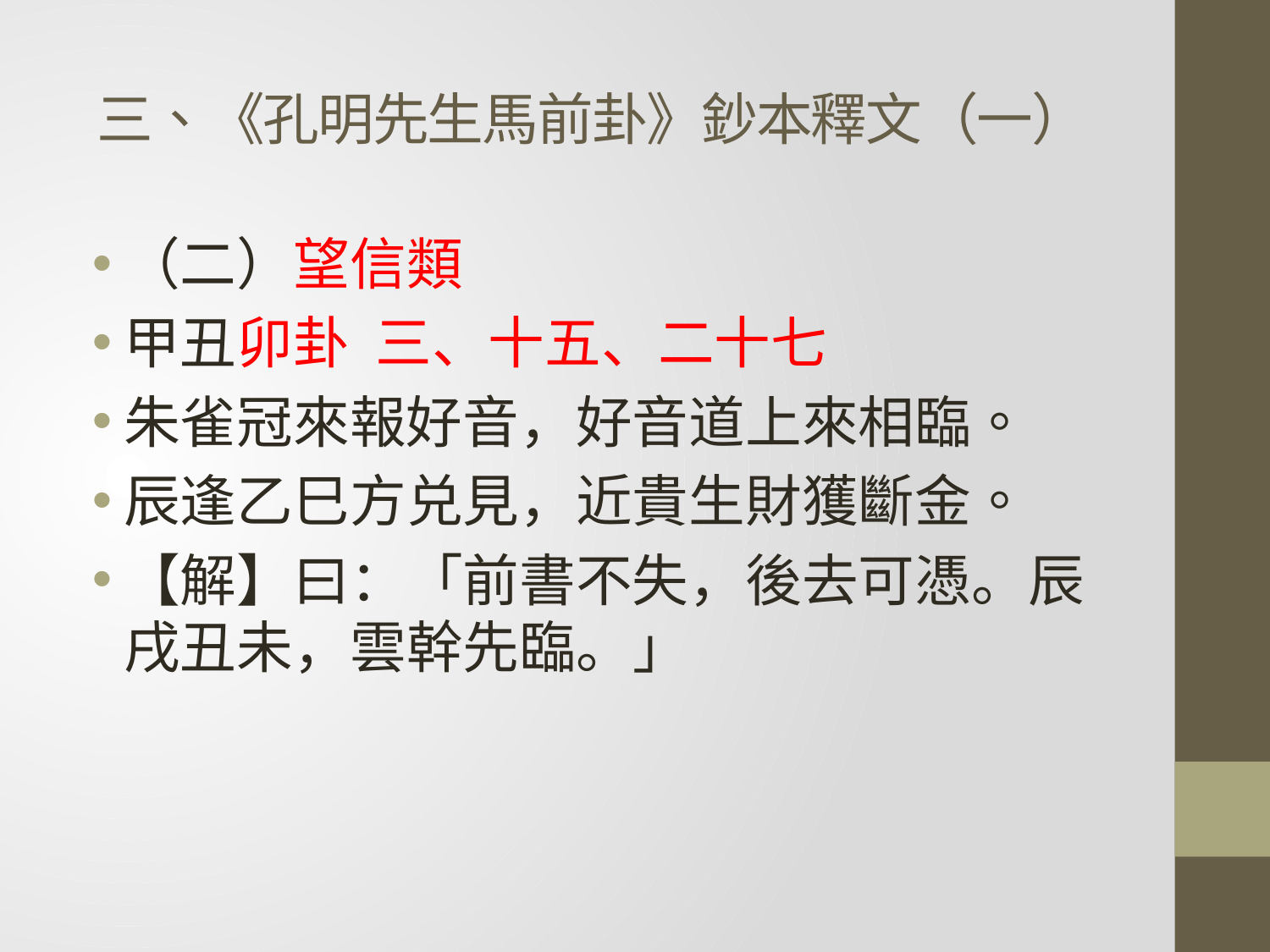

# 三、《孔明先生馬前卦》鈔本釋文（一）
（二）望信類
甲丑卯卦  三、十五、二十七
朱雀冠來報好音，好音道上來相臨。
辰逢乙巳方兑見，近貴生財獲斷金。
【解】曰：「前書不失，後去可憑。辰戌丑未，雲幹先臨。」